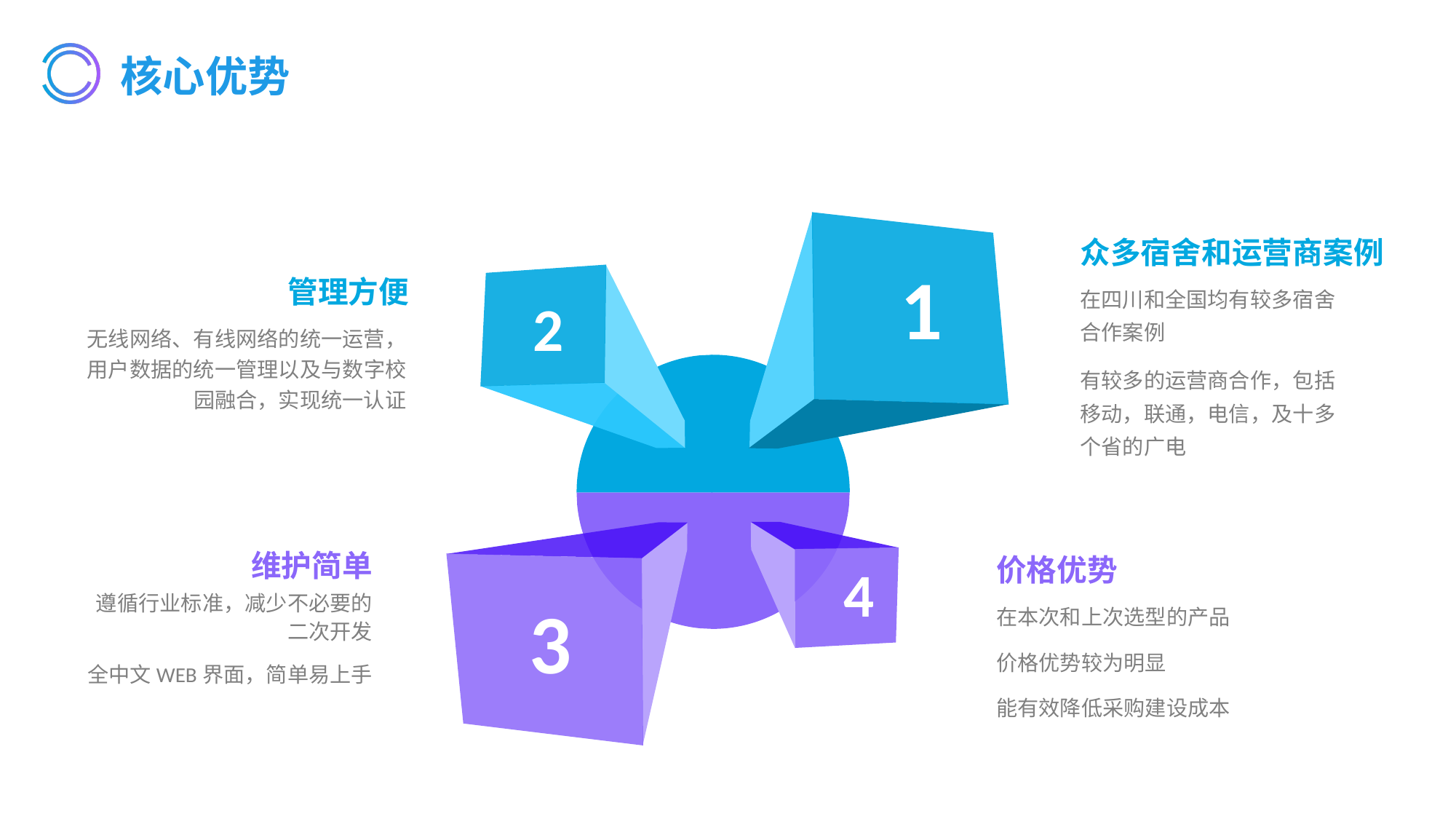

# 核心优势

1

2

4

3
众多宿舍和运营商案例
在四川和全国均有较多宿舍合作案例
有较多的运营商合作，包括移动，联通，电信，及十多个省的广电
管理方便
无线网络、有线网络的统一运营，用户数据的统一管理以及与数字校园融合，实现统一认证
维护简单
遵循行业标准，减少不必要的二次开发
全中文WEB界面，简单易上手
价格优势
在本次和上次选型的产品
价格优势较为明显
能有效降低采购建设成本